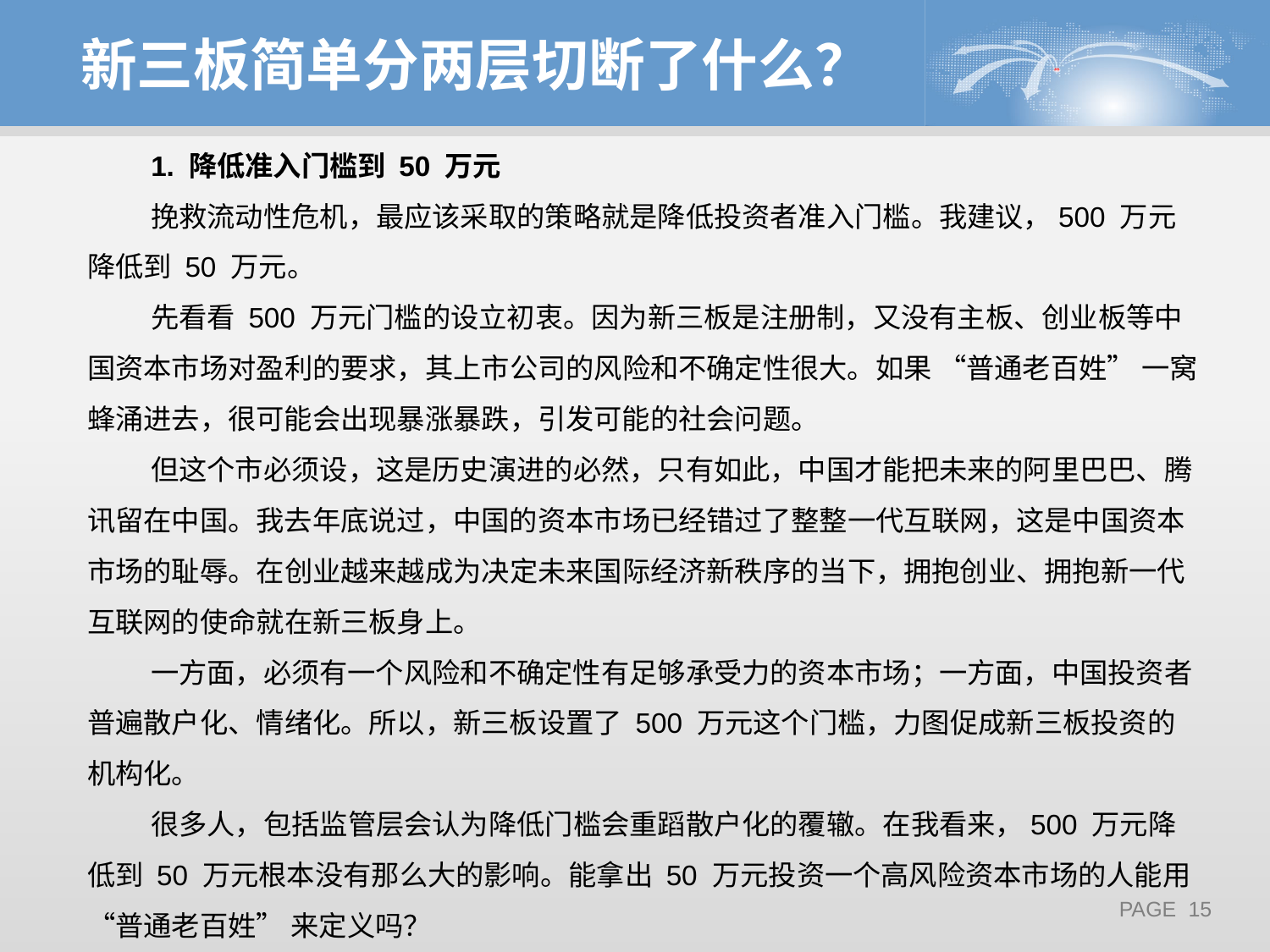

新三板简单分两层切断了什么？
1. 降低准入门槛到 50 万元
挽救流动性危机，最应该采取的策略就是降低投资者准入门槛。我建议，500 万元降低到 50 万元。
先看看 500 万元门槛的设立初衷。因为新三板是注册制，又没有主板、创业板等中国资本市场对盈利的要求，其上市公司的风险和不确定性很大。如果 “普通老百姓” 一窝蜂涌进去，很可能会出现暴涨暴跌，引发可能的社会问题。
但这个市必须设，这是历史演进的必然，只有如此，中国才能把未来的阿里巴巴、腾讯留在中国。我去年底说过，中国的资本市场已经错过了整整一代互联网，这是中国资本市场的耻辱。在创业越来越成为决定未来国际经济新秩序的当下，拥抱创业、拥抱新一代互联网的使命就在新三板身上。
一方面，必须有一个风险和不确定性有足够承受力的资本市场；一方面，中国投资者普遍散户化、情绪化。所以，新三板设置了 500 万元这个门槛，力图促成新三板投资的机构化。
很多人，包括监管层会认为降低门槛会重蹈散户化的覆辙。在我看来，500 万元降低到 50 万元根本没有那么大的影响。能拿出 50 万元投资一个高风险资本市场的人能用 “普通老百姓” 来定义吗？